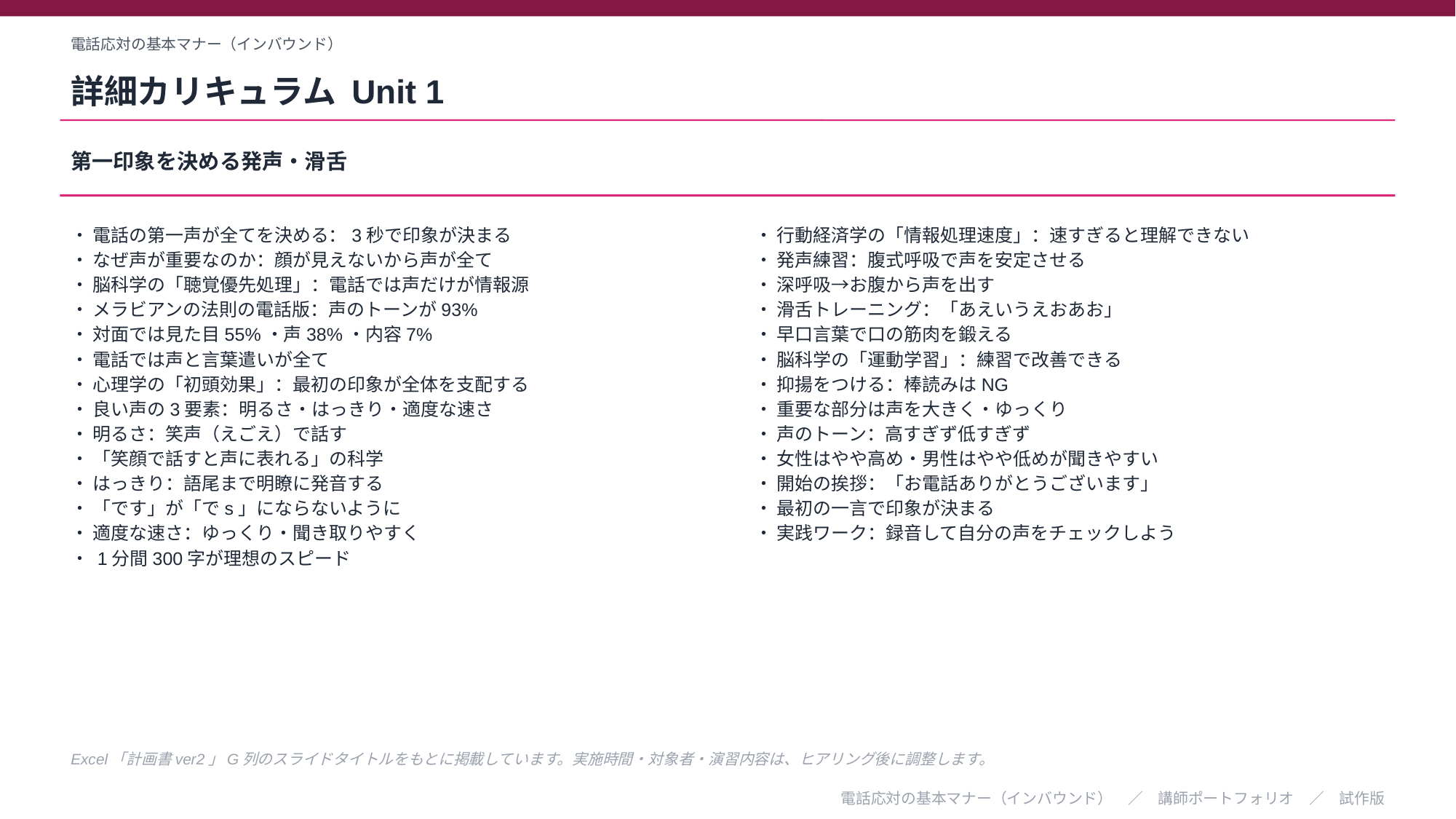

電話応対の基本マナー（インバウンド）
詳細カリキュラム Unit 1

第一印象を決める発声・滑舌

・ 電話の第一声が全てを決める：3秒で印象が決まる
・ なぜ声が重要なのか：顔が見えないから声が全て
・ 脳科学の「聴覚優先処理」：電話では声だけが情報源
・ メラビアンの法則の電話版：声のトーンが93%
・ 対面では見た目55%・声38%・内容7%
・ 電話では声と言葉遣いが全て
・ 心理学の「初頭効果」：最初の印象が全体を支配する
・ 良い声の3要素：明るさ・はっきり・適度な速さ
・ 明るさ：笑声（えごえ）で話す
・ 「笑顔で話すと声に表れる」の科学
・ はっきり：語尾まで明瞭に発音する
・ 「です」が「でs」にならないように
・ 適度な速さ：ゆっくり・聞き取りやすく
・ 1分間300字が理想のスピード
・ 行動経済学の「情報処理速度」：速すぎると理解できない
・ 発声練習：腹式呼吸で声を安定させる
・ 深呼吸→お腹から声を出す
・ 滑舌トレーニング：「あえいうえおあお」
・ 早口言葉で口の筋肉を鍛える
・ 脳科学の「運動学習」：練習で改善できる
・ 抑揚をつける：棒読みはNG
・ 重要な部分は声を大きく・ゆっくり
・ 声のトーン：高すぎず低すぎず
・ 女性はやや高め・男性はやや低めが聞きやすい
・ 開始の挨拶：「お電話ありがとうございます」
・ 最初の一言で印象が決まる
・ 実践ワーク：録音して自分の声をチェックしよう
Excel「計画書ver2」G列のスライドタイトルをもとに掲載しています。実施時間・対象者・演習内容は、ヒアリング後に調整します。
電話応対の基本マナー（インバウンド）　／　講師ポートフォリオ　／　試作版